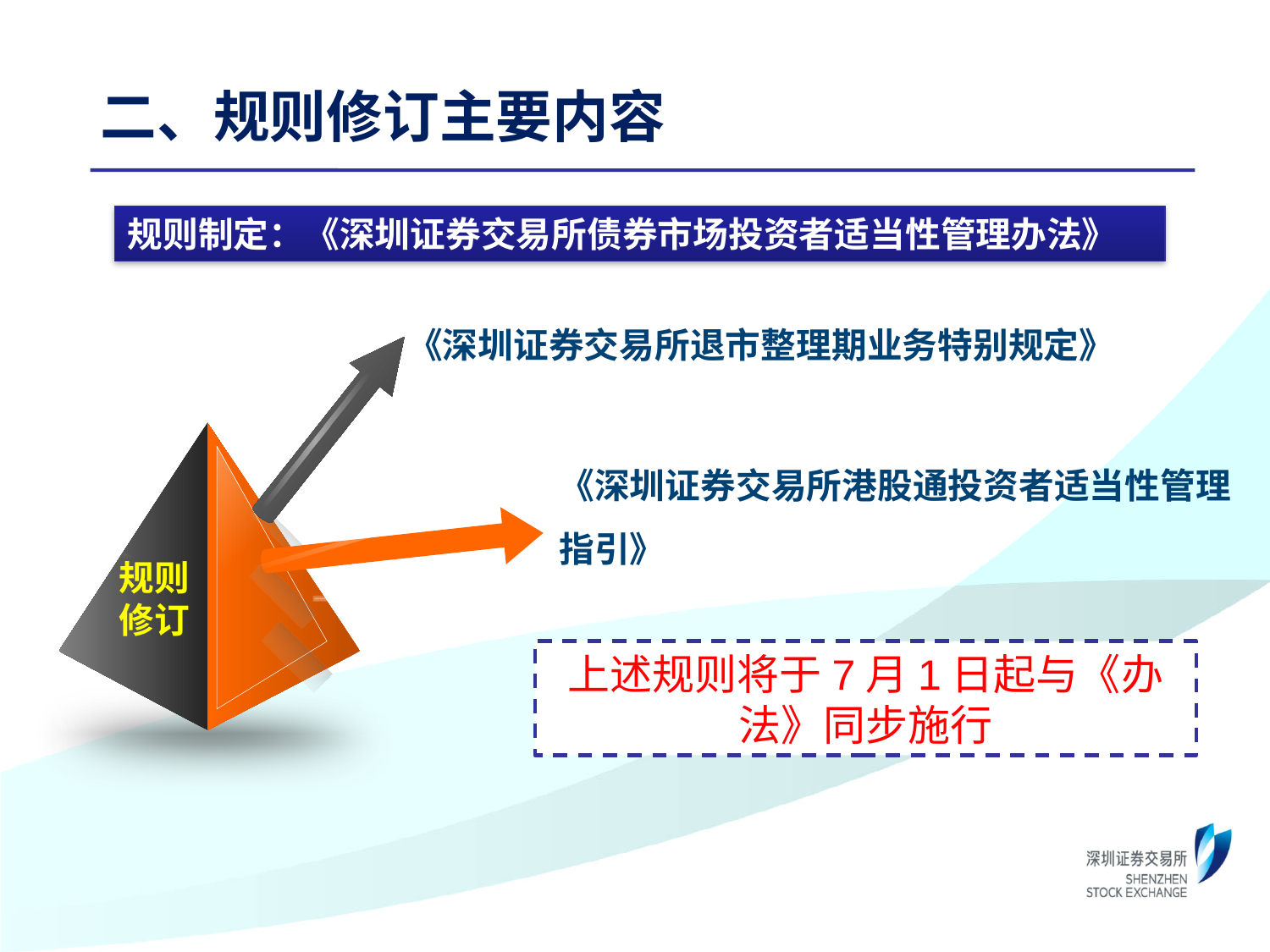

二、规则修订主要内容

规则制定：《深圳证券交易所债券市场投资者适当性管理办法》
《深圳证券交易所退市整理期业务特别规定》

《深圳证券交易所港股通投资者适当性管理指引》

规则
修订

上述规则将于7月1日起与《办法》同步施行